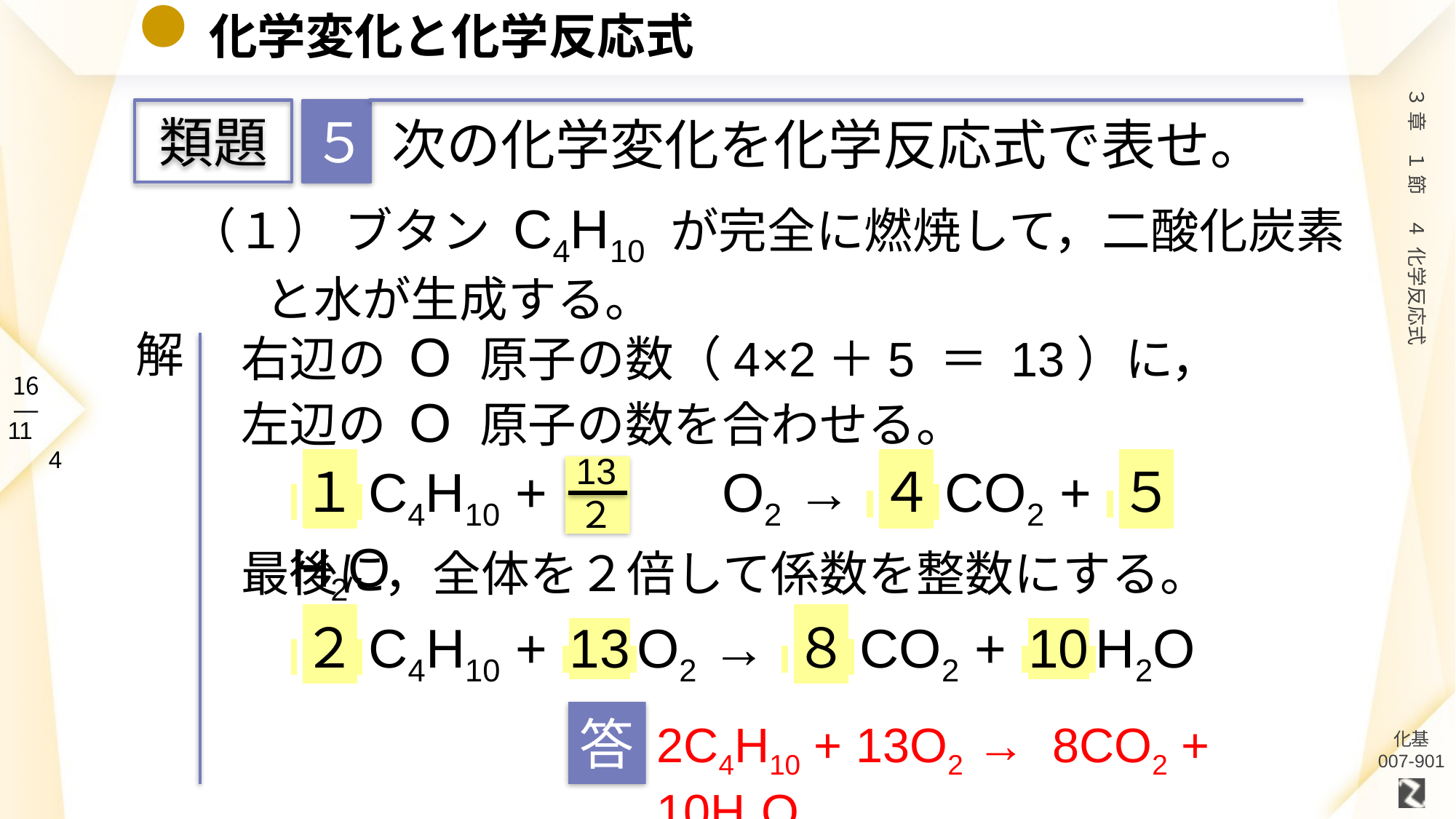

# 化学変化と化学反応式
５
類題
次の化学変化を化学反応式で表せ。
（１） ブタン C4H10 が完全に燃焼して，二酸化炭素
      と水が生成する。
右辺の O 原子の数（4×2＋5 ＝ 13）に，
左辺の O 原子の数を合わせる。
解
13
２

 １ C4H10 + 　　  O2 →  ４ CO2 +  ５ H2O
最後に，全体を２倍して係数を整数にする。
 ２ C4H10 +  13 O2 →  ８ CO2 +  10 H2O
答
2C4H10 + 13O2 →  8CO2 + 10H2O